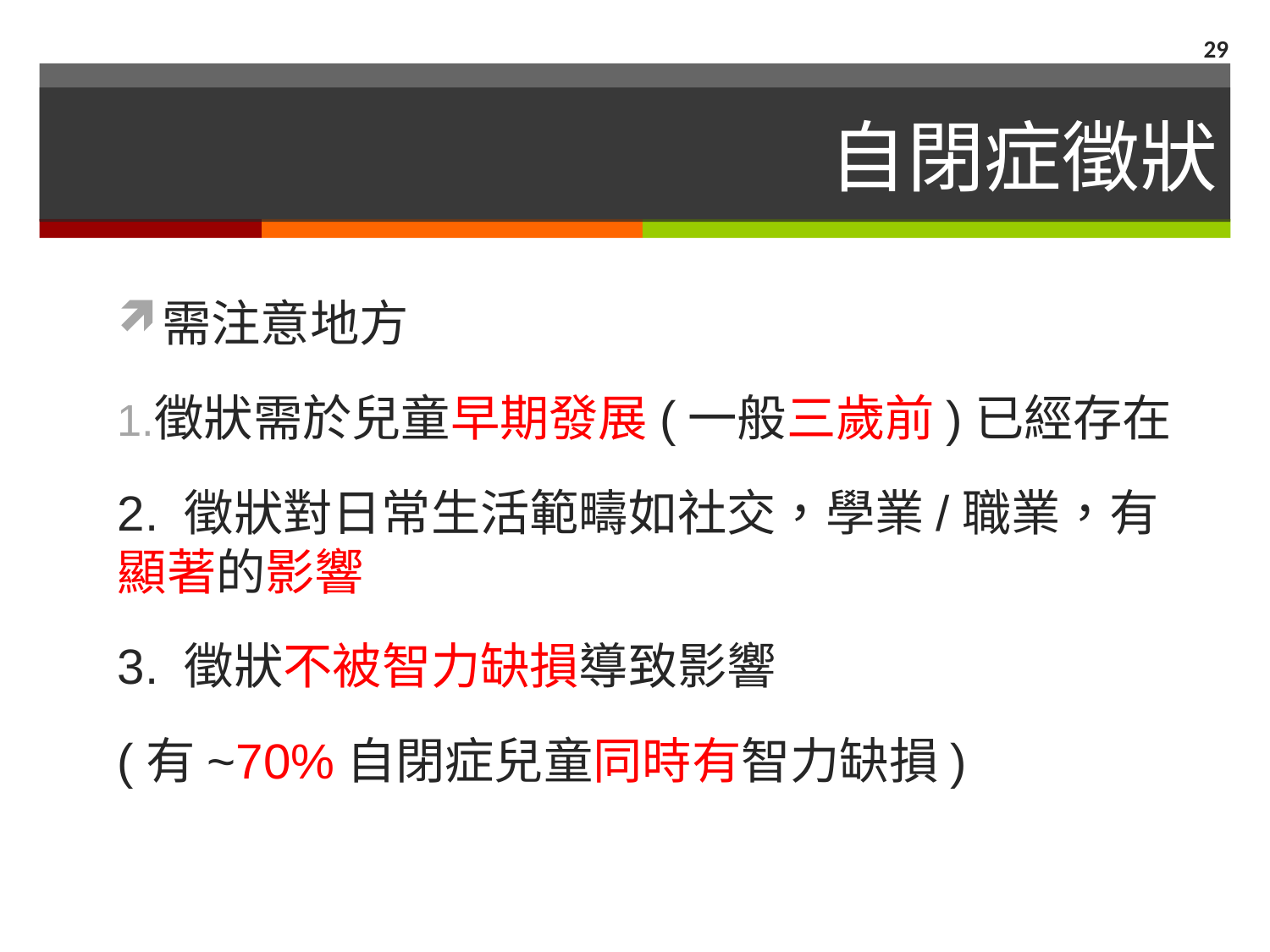

29
# 自閉症徵狀
需注意地方
徵狀需於兒童早期發展(一般三歲前)已經存在
2. 徵狀對日常生活範疇如社交，學業/職業，有顯著的影響
3. 徵狀不被智力缺損導致影響
(有~70%自閉症兒童同時有智力缺損)